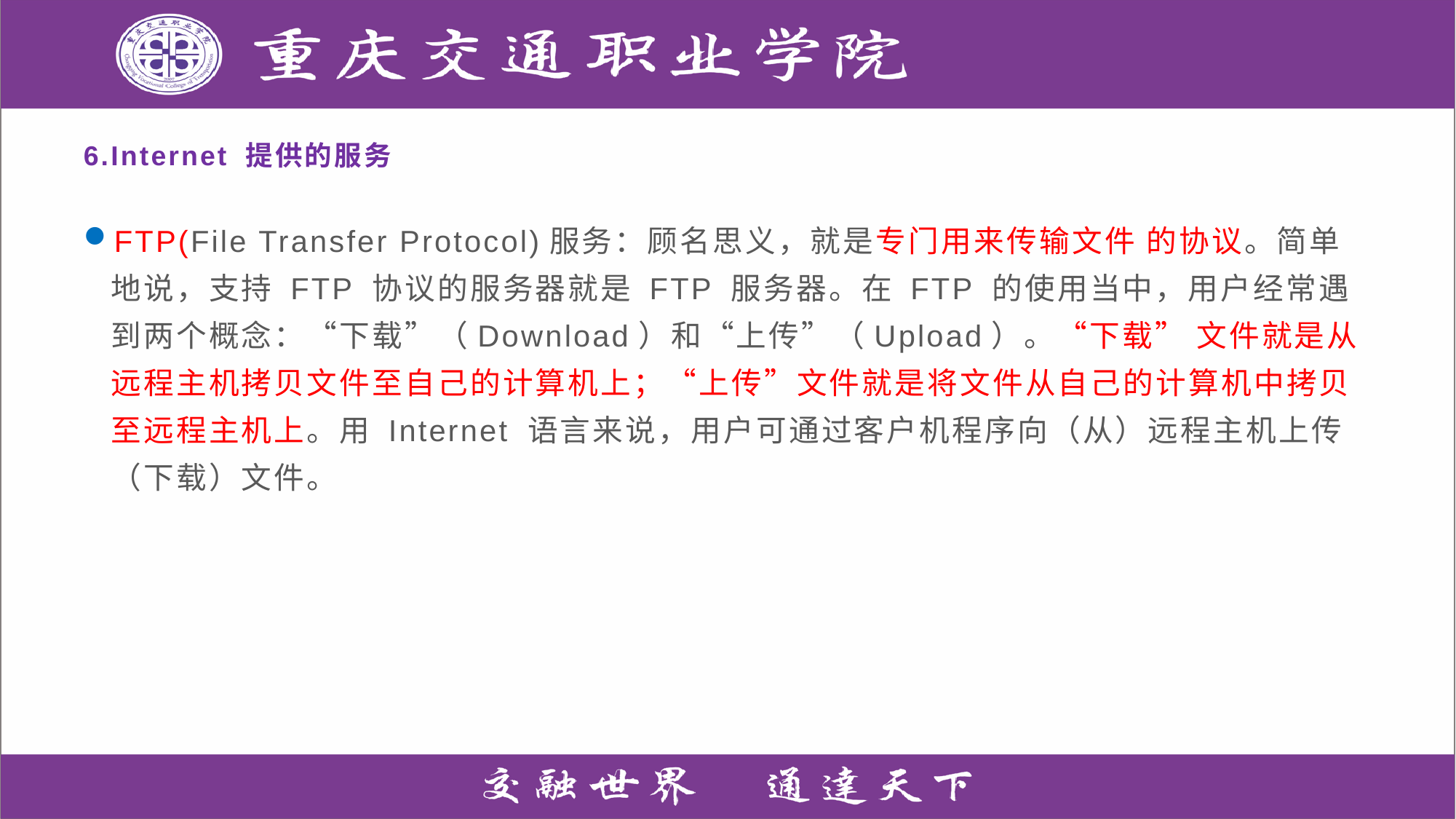

6.Internet 提供的服务
FTP(File Transfer Protocol)服务：顾名思义，就是专门用来传输文件 的协议。简单地说，支持 FTP 协议的服务器就是 FTP 服务器。在 FTP 的使用当中，用户经常遇到两个概念：“下载”（Download）和“上传”（Upload）。“下载” 文件就是从远程主机拷贝文件至自己的计算机上；“上传”文件就是将文件从自己的计算机中拷贝至远程主机上。用 Internet 语言来说，用户可通过客户机程序向（从）远程主机上传（下载）文件。